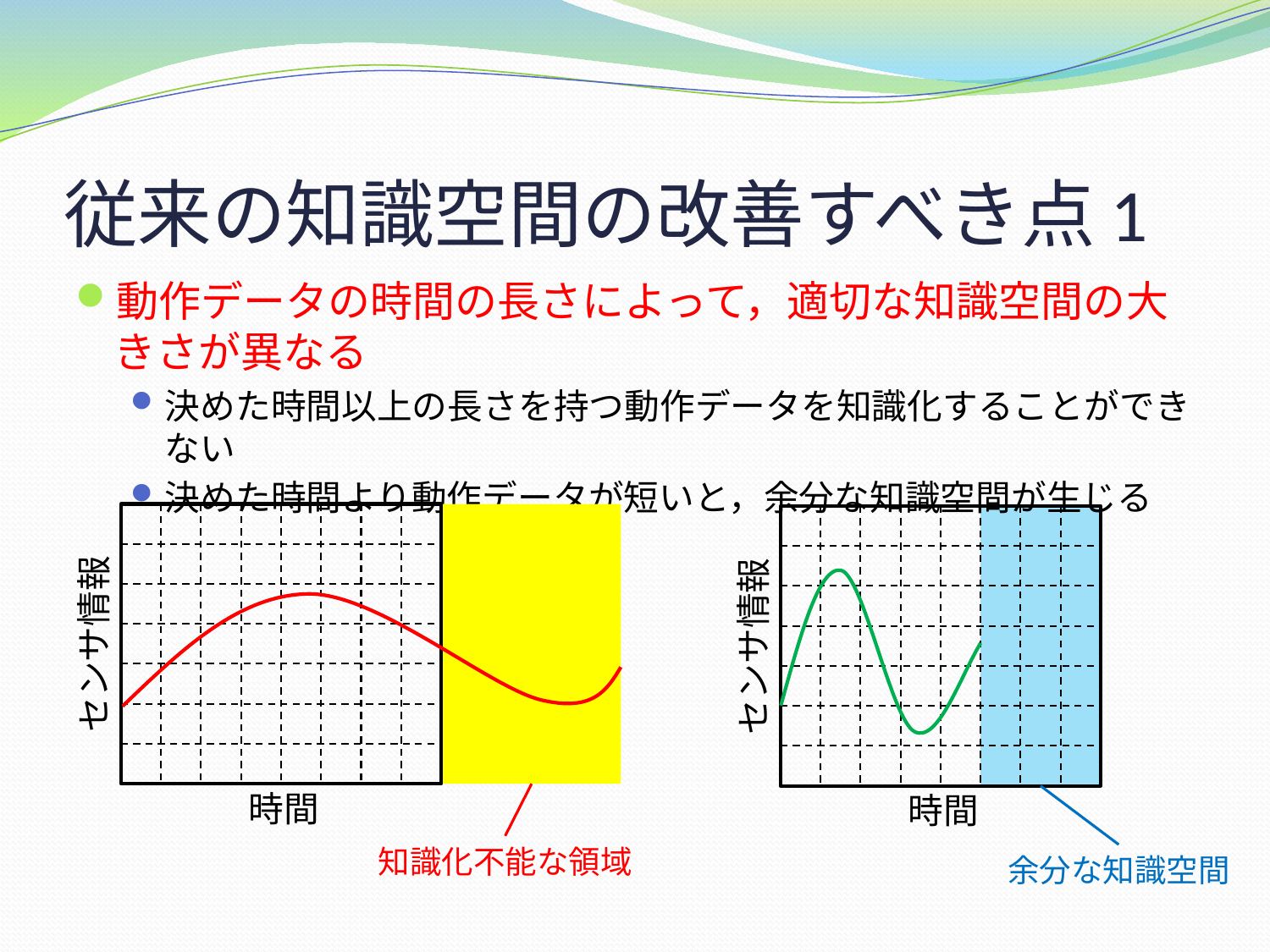

# 従来の知識空間の改善すべき点1
動作データの時間の長さによって，適切な知識空間の大きさが異なる
決めた時間以上の長さを持つ動作データを知識化することができない
決めた時間より動作データが短いと，余分な知識空間が生じる

センサ情報
センサ情報
時間
時間
知識化不能な領域
余分な知識空間